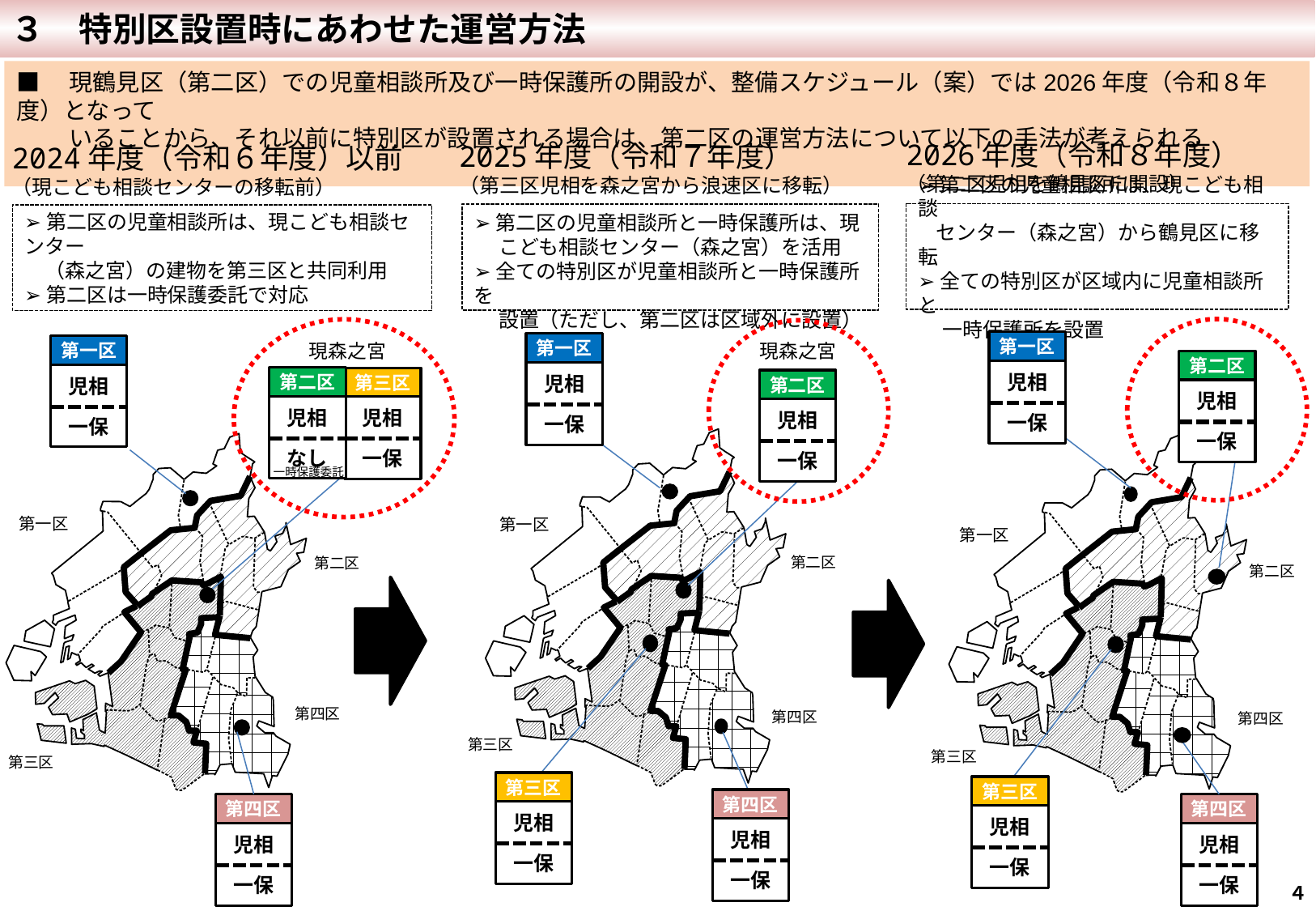

３　特別区設置時にあわせた運営方法
■　現鶴見区（第二区）での児童相談所及び一時保護所の開設が、整備スケジュール（案）では2026年度（令和８年度）となって
　　 いることから、それ以前に特別区が設置される場合は、第二区の運営方法について以下の手法が考えられる
2026年度（令和８年度）
（第二区児相を鶴見区に開設）
2025年度（令和７年度）
（第三区児相を森之宮から浪速区に移転）

第一区
第二区

第一区
第二区
第四区
第三区

第一区
第二区

第四区
第三区

第四区

第三区
➢第二区の児童相談所は、現こども相談
   センター（森之宮）から鶴見区に移転
➢全ての特別区が区域内に児童相談所と
　 一時保護所を設置
➢第二区の児童相談所と一時保護所は、現
　 こども相談センター（森之宮）を活用
➢全ての特別区が児童相談所と一時保護所を
　 設置（ただし、第二区は区域外に設置）
➢第二区の児童相談所は、現こども相談センター
　（森之宮）の建物を第三区と共同利用
➢第二区は一時保護委託で対応

現森之宮
第二区
児相

なし
第三区
児相

一保
一時保護委託
第一区
児相

一保
現森之宮
第二区
児相

一保
第一区
児相

一保
第一区
児相

一保
第二区
児相

一保

第三区
児相

一保
第三区
児相

一保
第四区
児相

一保
第四区
児相

一保
第四区
児相

一保
2024年度（令和６年度）以前
（現こども相談センターの移転前）

４